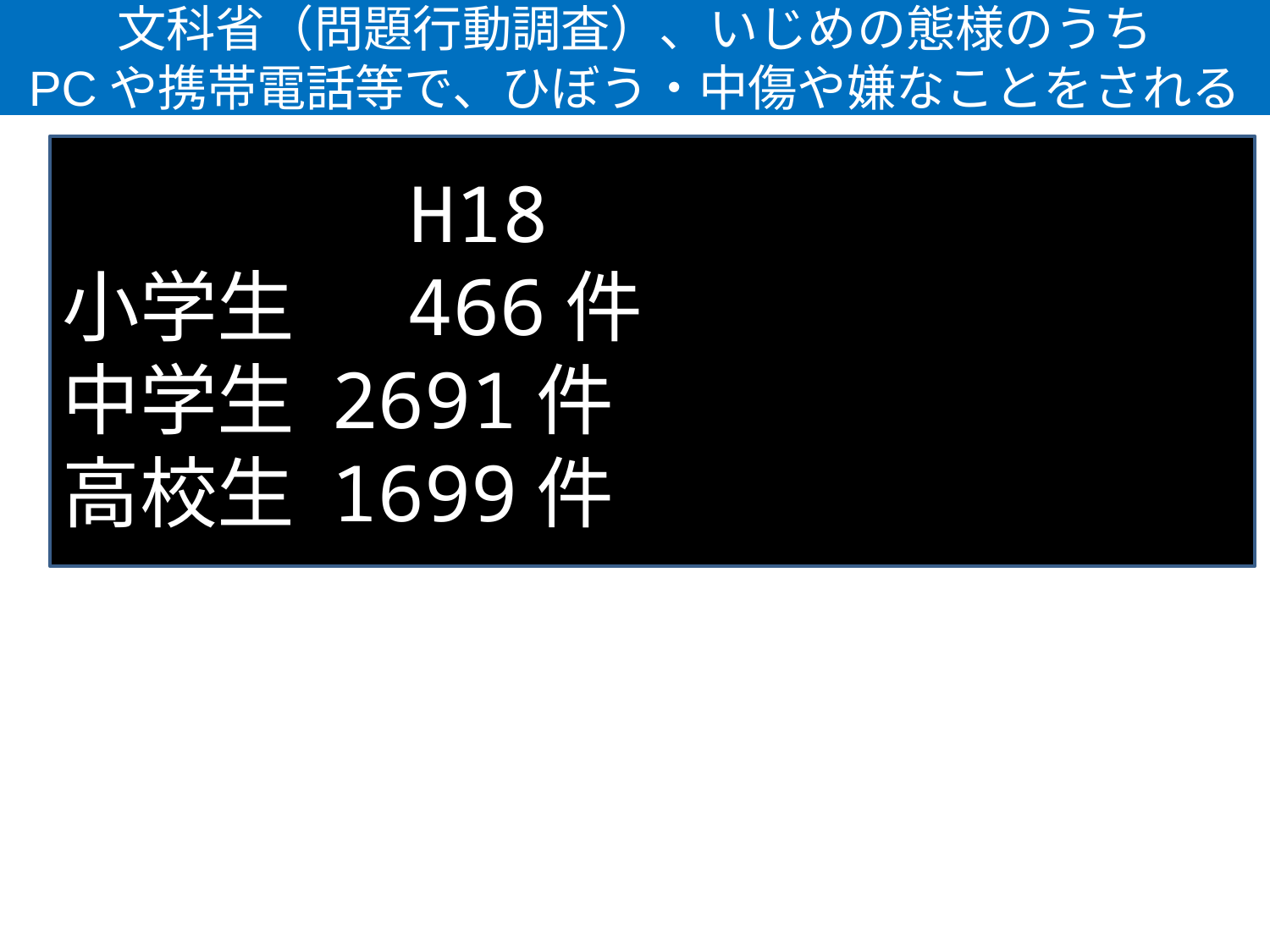

文科省（問題行動調査）、いじめの態様のうち
PCや携帯電話等で、ひぼう・中傷や嫌なことをされる
　　　　 H18  →  R2
小学生0 466件 → 7？407件
中学生 2691件 → 8？ 662件
高校生 1699件 → 2？ 598件